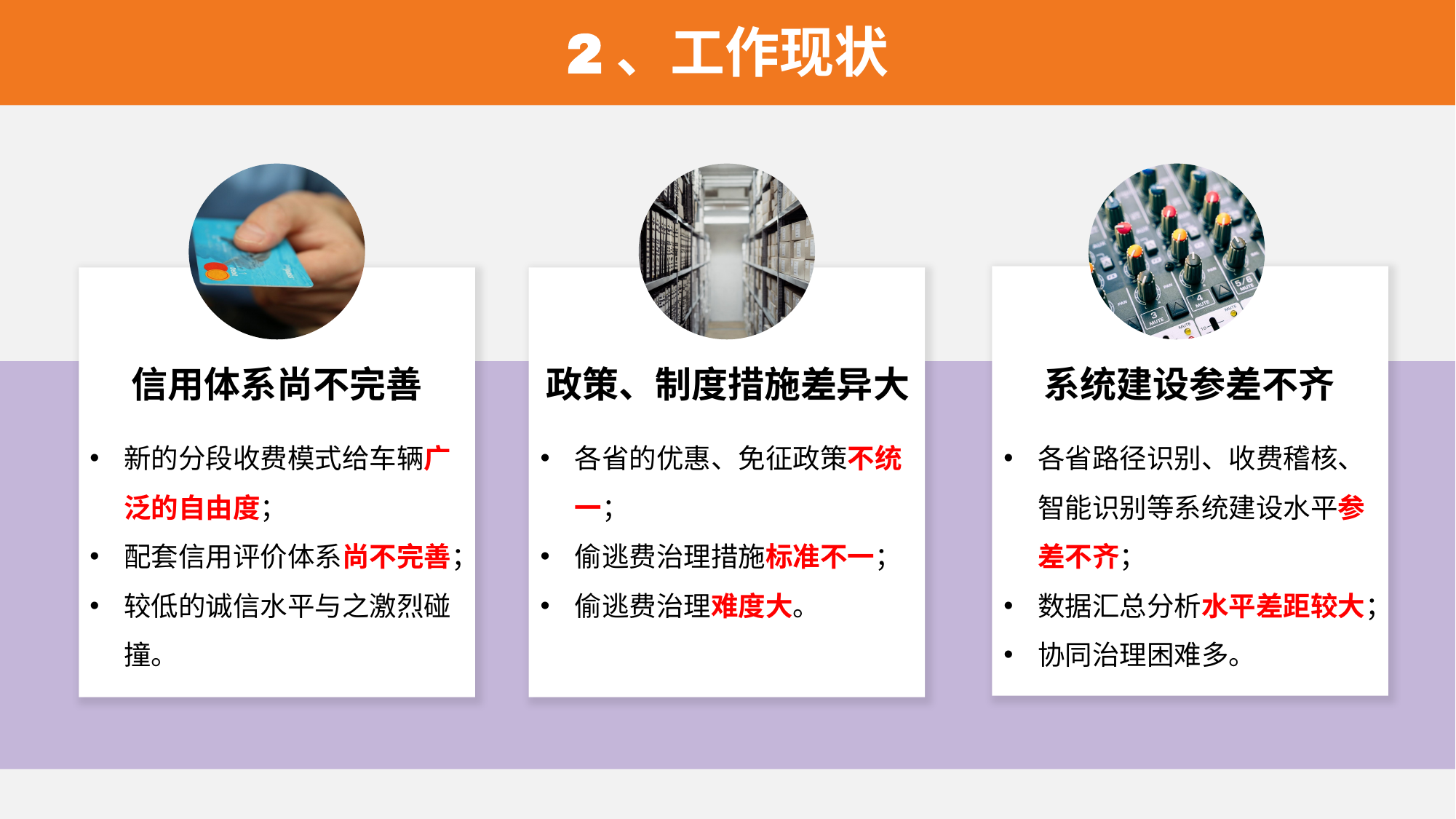

2、工作现状

系统建设参差不齐
各省路径识别、收费稽核、智能识别等系统建设水平参差不齐；
数据汇总分析水平差距较大；
协同治理困难多。

信用体系尚不完善
新的分段收费模式给车辆广泛的自由度；
配套信用评价体系尚不完善；
较低的诚信水平与之激烈碰撞。

政策、制度措施差异大
各省的优惠、免征政策不统一；
偷逃费治理措施标准不一；
偷逃费治理难度大。